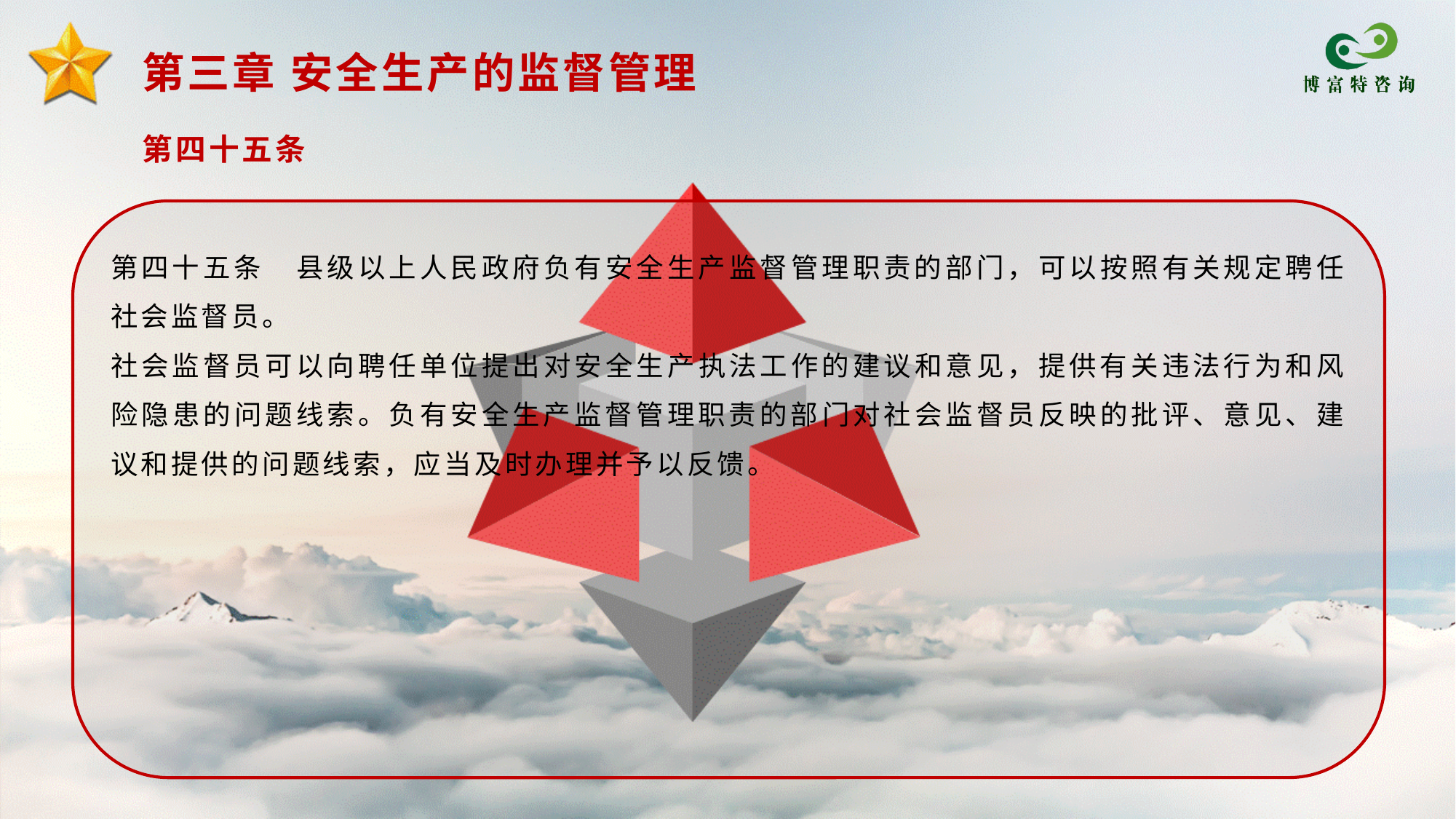

第三章 安全生产的监督管理
第四十五条
第四十五条　县级以上人民政府负有安全生产监督管理职责的部门，可以按照有关规定聘任社会监督员。
社会监督员可以向聘任单位提出对安全生产执法工作的建议和意见，提供有关违法行为和风险隐患的问题线索。负有安全生产监督管理职责的部门对社会监督员反映的批评、意见、建议和提供的问题线索，应当及时办理并予以反馈。